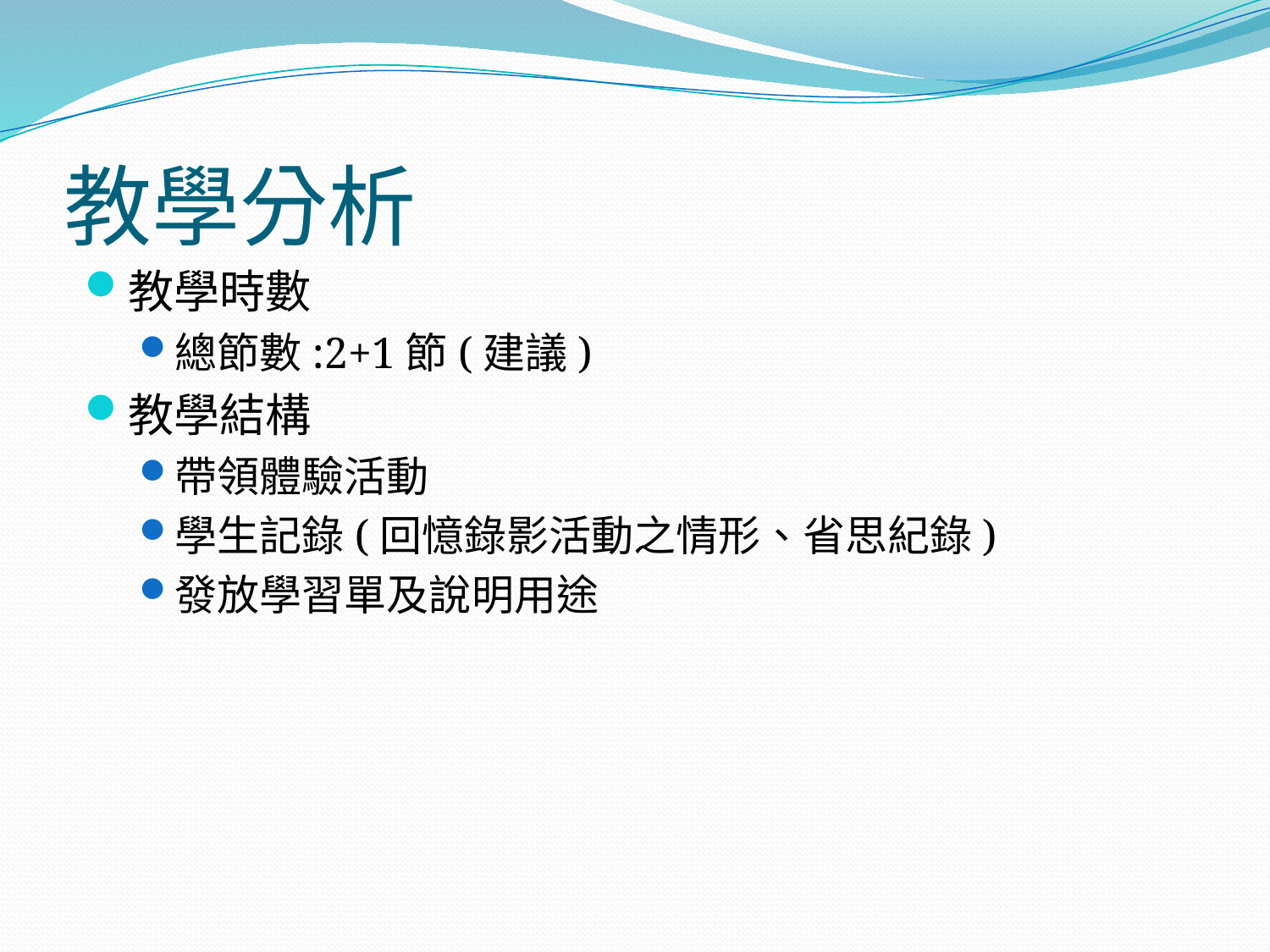

# 教學分析
教學時數
總節數:2+1節(建議)
教學結構
帶領體驗活動
學生記錄(回憶錄影活動之情形、省思紀錄)
發放學習單及說明用途